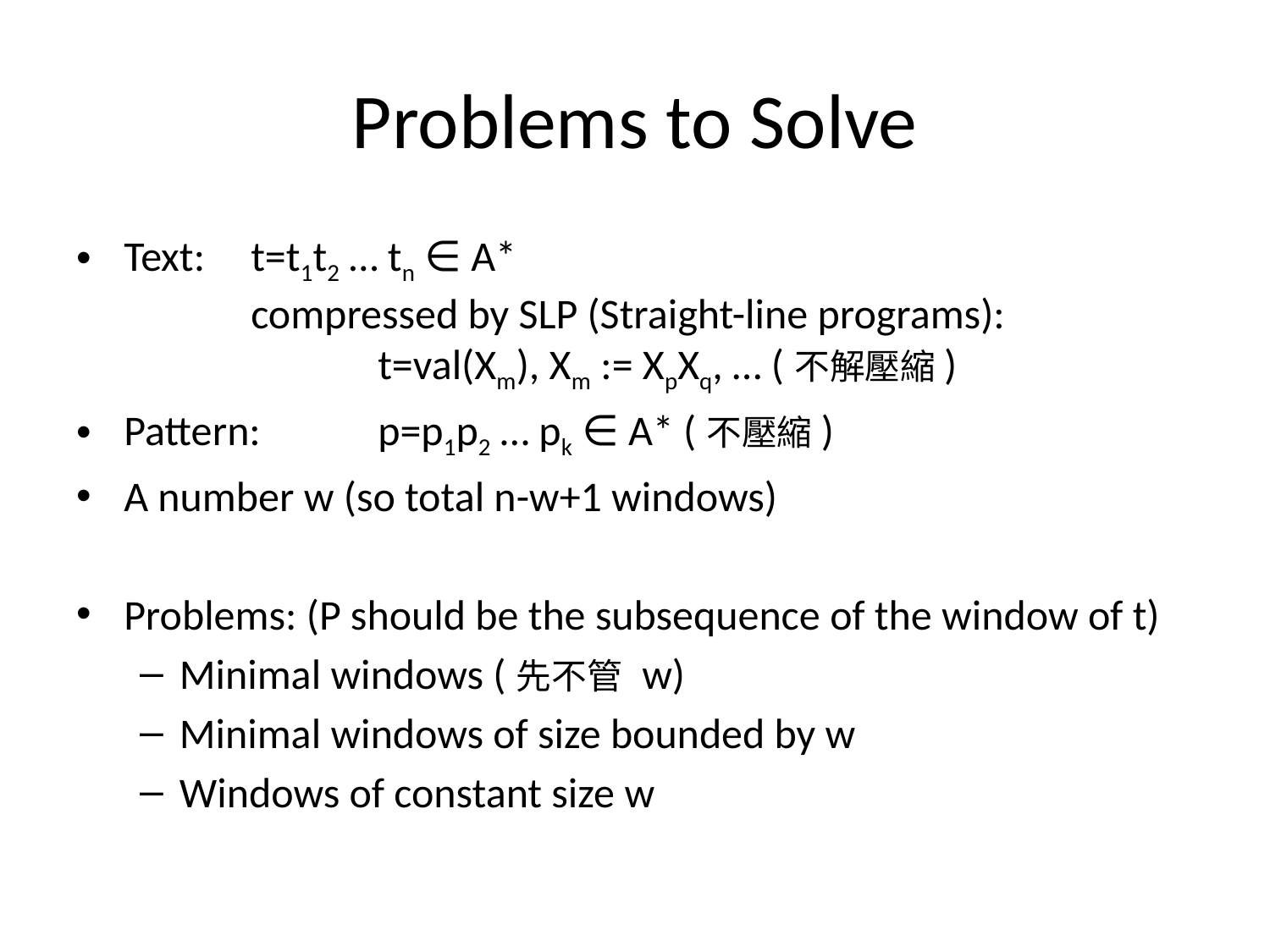

# Problems to Solve
Text:	t=t1t2 … tn ∈ A*
	compressed by SLP (Straight-line programs):
		t=val(Xm), Xm := XpXq, … (不解壓縮)
Pattern:	p=p1p2 … pk ∈ A* (不壓縮)
A number w (so total n-w+1 windows)

Problems: (P should be the subsequence of the window of t)
Minimal windows (先不管 w)
Minimal windows of size bounded by w
Windows of constant size w